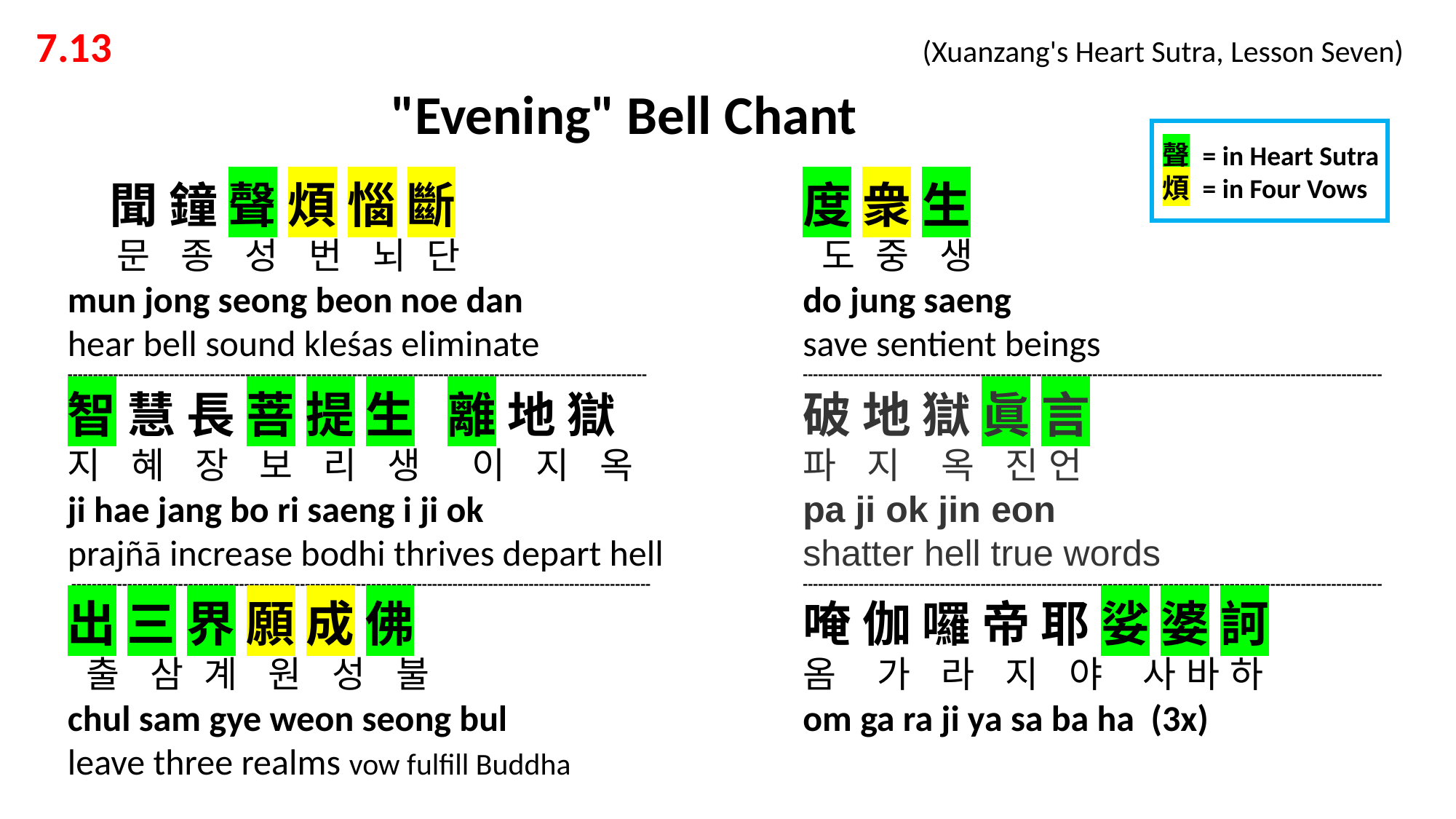

7.13  			  			                        (Xuanzang's Heart Sutra, Lesson Seven)
"Evening" Bell Chant

聲 = in Heart Sutra
煩 = in Four Vows
    聞 鐘 聲 煩 惱 斷
    문   종   성   번   뇌  단
mun jong seong beon noe dan
hear bell sound kleśas eliminate
------------------------------------------------------------------------------------------------------------------
智 慧 長 菩 提 生   離 地 獄
지   혜   장   보   리   생     이   지   옥
ji hae jang bo ri saeng i ji ok
prajñā increase bodhi thrives depart hell
 ------------------------------------------------------------------------------------------------------------------
出 三 界 願 成 佛
 출   삼  계   원   성   불
chul sam gye weon seong bul
leave three realms vow fulfill Buddha
度 衆 生
 도  중   생
do jung saeng
save sentient beings
------------------------------------------------------------------------------------------------------------------
破 地 獄 眞 言
파   지    옥   진 언
pa ji ok jin eon
shatter hell true words
------------------------------------------------------------------------------------------------------------------
唵 伽 囉 帝 耶 娑 婆 訶
옴    가   라   지   야    사 바 하
om ga ra ji ya sa ba ha  (3x)